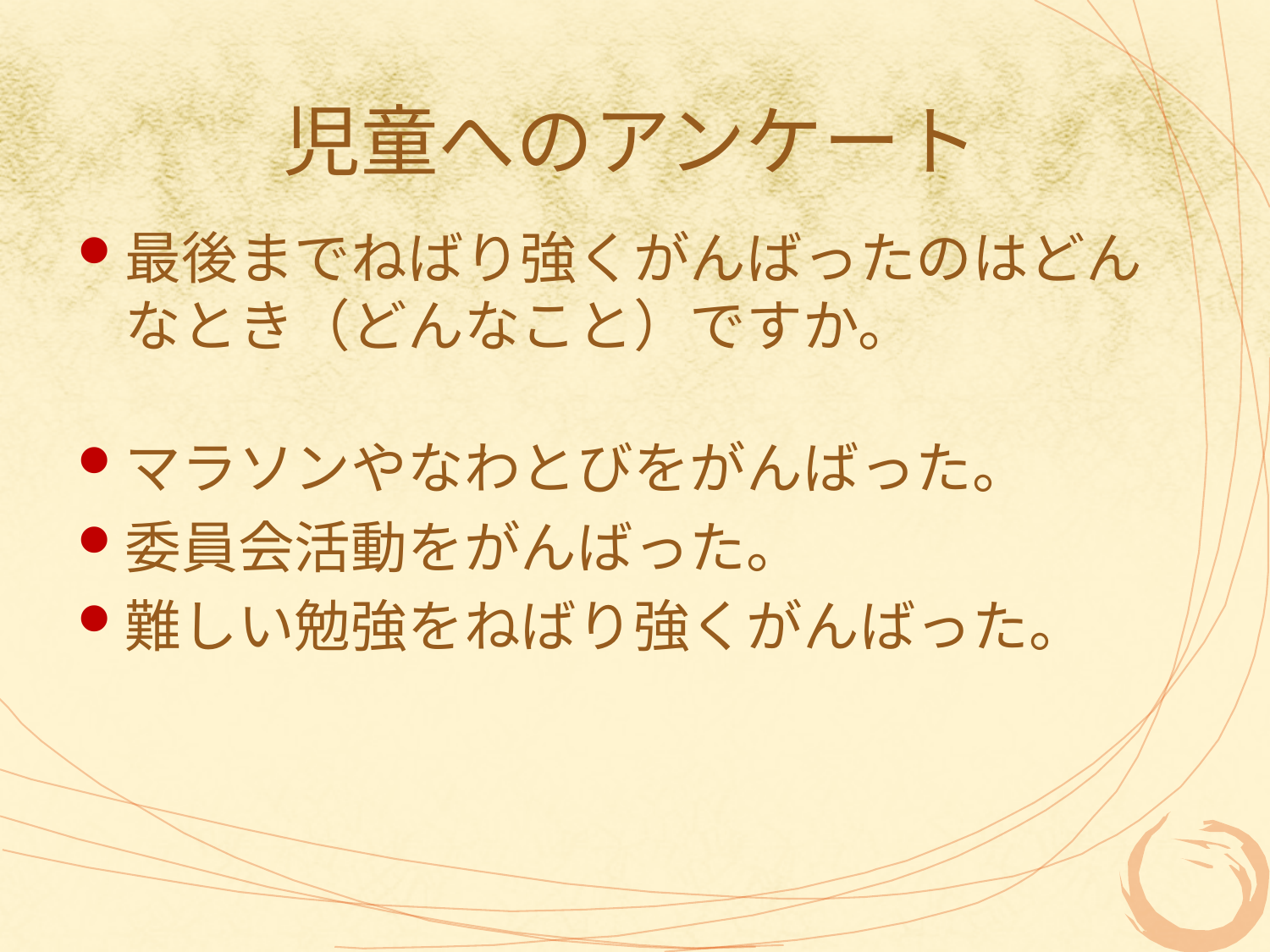

# 児童へのアンケート
最後までねばり強くがんばったのはどんなとき（どんなこと）ですか。
マラソンやなわとびをがんばった。
委員会活動をがんばった。
難しい勉強をねばり強くがんばった。